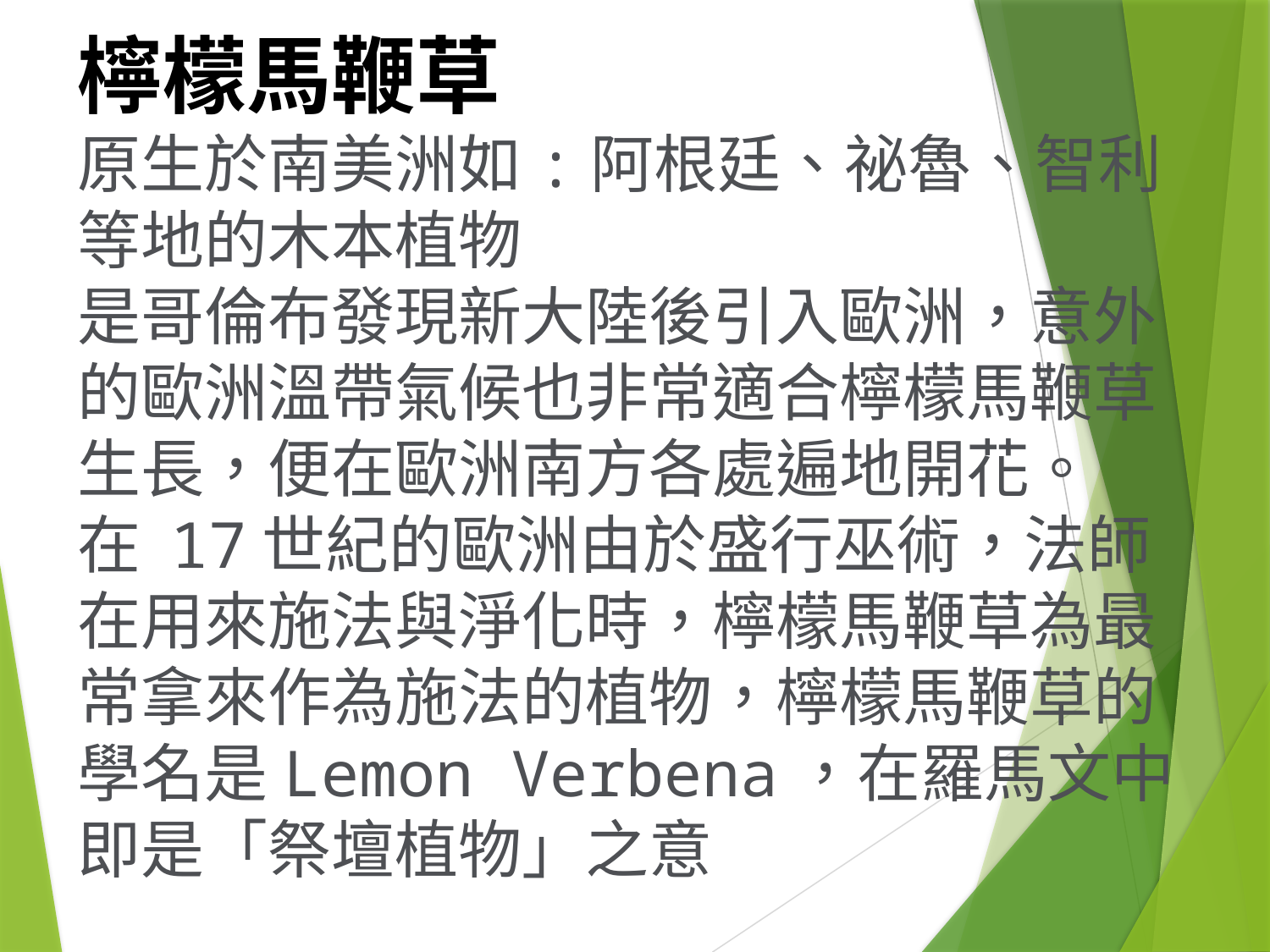

檸檬馬鞭草
原生於南美洲如:阿根廷、祕魯、智利等地的木本植物
是哥倫布發現新大陸後引入歐洲，意外的歐洲溫帶氣候也非常適合檸檬馬鞭草生長，便在歐洲南方各處遍地開花。
在 17世紀的歐洲由於盛行巫術，法師在用來施法與淨化時，檸檬馬鞭草為最常拿來作為施法的植物，檸檬馬鞭草的學名是Lemon Verbena，在羅馬文中即是「祭壇植物」之意
#